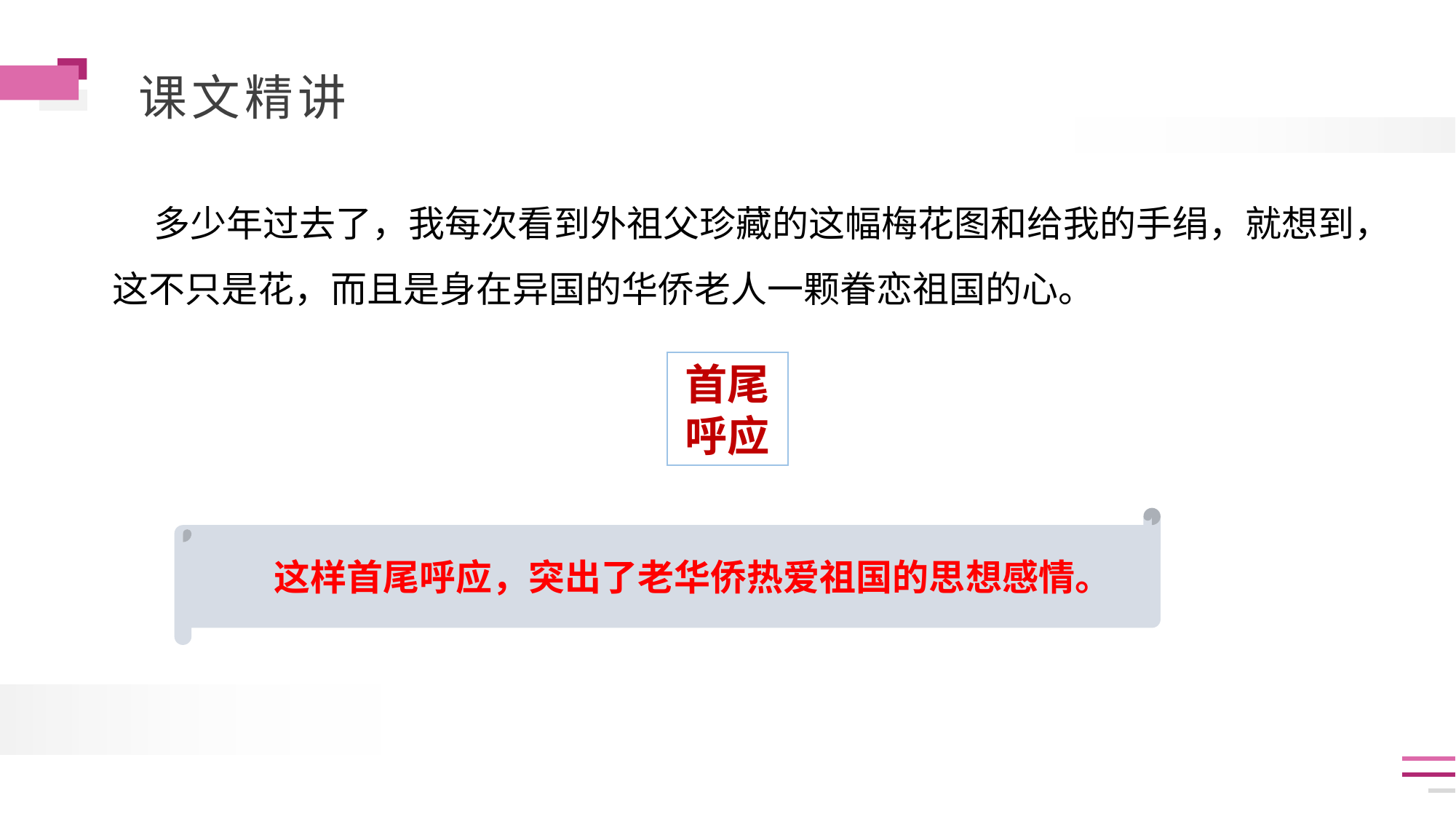

多少年过去了，我每次看到外祖父珍藏的这幅梅花图和给我的手绢，就想到，这不只是花，而且是身在异国的华侨老人一颗眷恋祖国的心。
首尾呼应
    这样首尾呼应，突出了老华侨热爱祖国的思想感情。